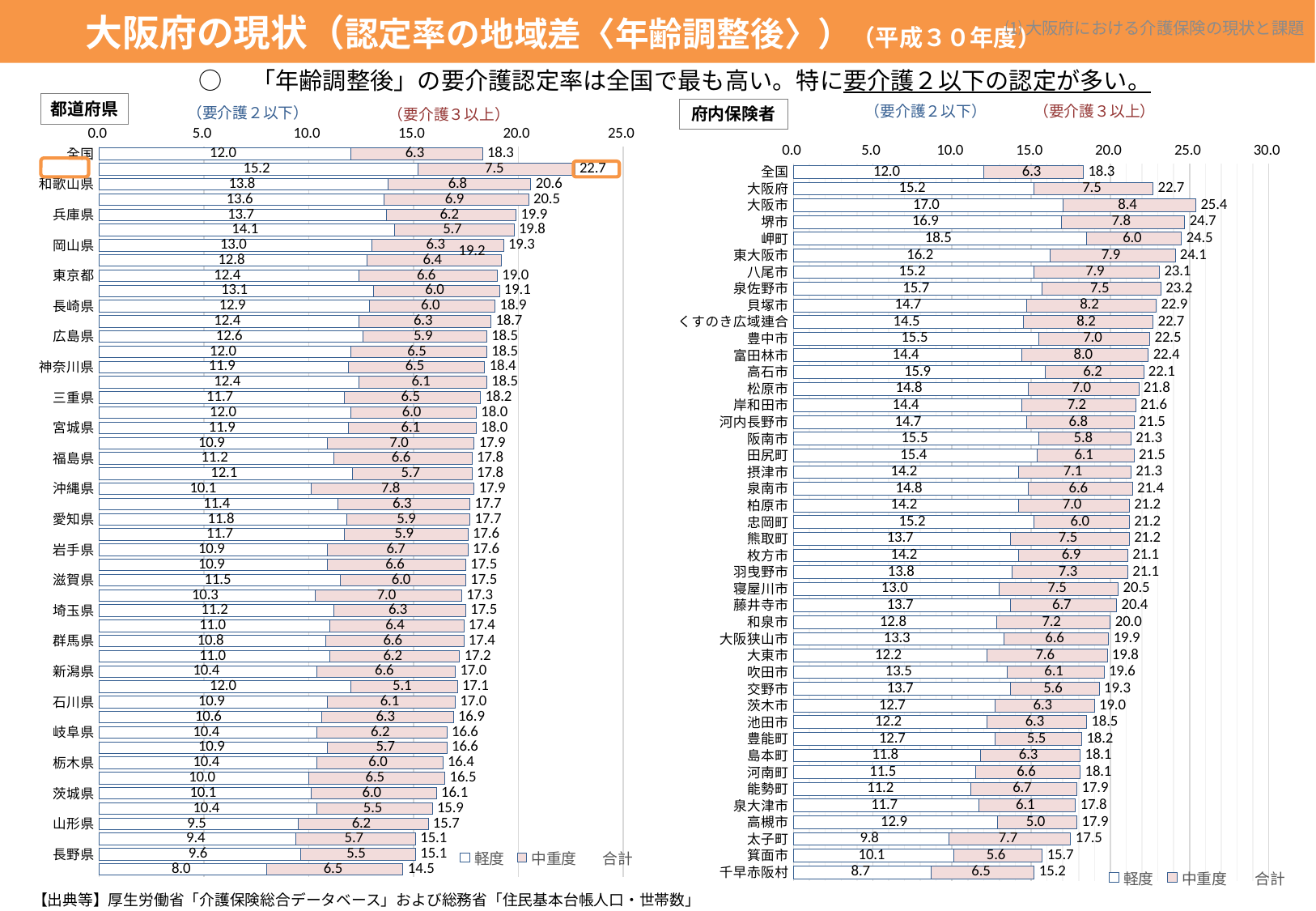

大阪府の現状（認定率の地域差〈年齢調整後〉）（平成３０年度）
⑴大阪府における介護保険の現状と課題
○　「年齢調整後」の要介護認定率は全国で最も高い。特に要介護２以下の認定が多い。
都道府県
府内保険者
（要介護２以下）
（要介護３以上）
（要介護２以下）
（要介護３以上）

### Chart

| Category | 軽度 | 中重度 | 合計 |
|---|---|---|---|
| 全国 | 12.0 | 6.3 | 18.3 |
| 大阪府 | 15.200000000000001 | 7.5 | 22.700000000000003 |
| 和歌山県 | 13.799999999999999 | 6.800000000000001 | 20.599999999999994 |
| 京都府 | 13.6 | 6.8999999999999995 | 20.5 |
| 兵庫県 | 13.7 | 6.199999999999999 | 19.9 |
| 北海道 | 14.100000000000001 | 5.699999999999999 | 19.800000000000004 |
| 岡山県 | 13.0 | 6.3 | 19.3 |
| 愛媛県 | 12.8 | 6.4 | 19.2 |
| 東京都 | 12.399999999999999 | 6.6 | 18.999999999999996 |
| 福岡県 | 13.1 | 6.0 | 19.099999999999998 |
| 長崎県 | 12.9 | 6.0 | 18.9 |
| 奈良県 | 12.4 | 6.300000000000001 | 18.7 |
| 広島県 | 12.6 | 5.9 | 18.5 |
| 徳島県 | 12.0 | 6.5 | 18.5 |
| 神奈川県 | 11.9 | 6.5 | 18.4 |
| 香川県 | 12.399999999999999 | 6.1 | 18.5 |
| 三重県 | 11.7 | 6.5 | 18.2 |
| 熊本県 | 12.0 | 6.0 | 18.0 |
| 宮城県 | 11.9 | 6.1 | 18.000000000000004 |
| 秋田県 | 10.899999999999999 | 7.0 | 17.9 |
| 福島県 | 11.2 | 6.6 | 17.8 |
| 山口県 | 12.100000000000001 | 5.7 | 17.8 |
| 沖縄県 | 10.1 | 7.8 | 17.9 |
| 千葉県 | 11.399999999999999 | 6.300000000000001 | 17.7 |
| 愛知県 | 11.799999999999999 | 5.9 | 17.7 |
| 島根県 | 11.7 | 5.9 | 17.6 |
| 岩手県 | 10.900000000000002 | 6.699999999999999 | 17.6 |
| 富山県 | 10.899999999999999 | 6.6000000000000005 | 17.499999999999996 |
| 滋賀県 | 11.5 | 6.0 | 17.5 |
| 青森県 | 10.3 | 7.0 | 17.3 |
| 埼玉県 | 11.2 | 6.300000000000001 | 17.5 |
| 鹿児島県 | 10.999999999999998 | 6.3999999999999995 | 17.4 |
| 群馬県 | 10.8 | 6.6 | 17.400000000000002 |
| 鳥取県 | 11.0 | 6.2 | 17.2 |
| 新潟県 | 10.4 | 6.6 | 17.0 |
| 佐賀県 | 12.0 | 5.1000000000000005 | 17.099999999999998 |
| 石川県 | 10.899999999999999 | 6.1 | 17.0 |
| 高知県 | 10.6 | 6.300000000000001 | 16.9 |
| 岐阜県 | 10.4 | 6.199999999999999 | 16.6 |
| 大分県 | 10.9 | 5.699999999999999 | 16.6 |
| 栃木県 | 10.4 | 6.0 | 16.4 |
| 福井県 | 10.0 | 6.5 | 16.5 |
| 茨城県 | 10.1 | 6.0 | 16.1 |
| 静岡県 | 10.399999999999999 | 5.5 | 15.899999999999999 |
| 山形県 | 9.5 | 6.2 | 15.7 |
| 宮崎県 | 9.4 | 5.699999999999999 | 15.100000000000001 |
| 長野県 | 9.6 | 5.5 | 15.1 |
| 山梨県 | 7.999999999999999 | 6.5 | 14.5 |

### Chart

| Category | 軽度 | 中重度 | 合計 |
|---|---|---|---|
| 全国 | 12.0 | 6.3 | 18.3 |
| 大阪府 | 15.200000000000001 | 7.5 | 22.700000000000003 |
| 大阪市 | 17.0 | 8.4 | 25.4 |
| 堺市 | 16.9 | 7.799999999999999 | 24.7 |
| 岬町 | 18.5 | 6.0 | 24.5 |
| 東大阪市 | 16.200000000000003 | 7.8999999999999995 | 24.1 |
| 八尾市 | 15.2 | 7.9 | 23.1 |
| 泉佐野市 | 15.700000000000001 | 7.5 | 23.200000000000003 |
| 貝塚市 | 14.7 | 8.2 | 22.9 |
| くすのき広域連合 | 14.5 | 8.200000000000001 | 22.7 |
| 豊中市 | 15.5 | 7.0 | 22.5 |
| 富田林市 | 14.399999999999999 | 8.0 | 22.4 |
| 高石市 | 15.9 | 6.2 | 22.099999999999998 |
| 松原市 | 14.799999999999999 | 7.0 | 21.799999999999997 |
| 岸和田市 | 14.4 | 7.2 | 21.6 |
| 河内長野市 | 14.7 | 6.8 | 21.5 |
| 阪南市 | 15.5 | 5.8 | 21.299999999999997 |
| 田尻町 | 15.4 | 6.1000000000000005 | 21.5 |
| 摂津市 | 14.2 | 7.1 | 21.3 |
| 泉南市 | 14.8 | 6.6 | 21.4 |
| 柏原市 | 14.2 | 7.0 | 21.200000000000003 |
| 忠岡町 | 15.2 | 6.0 | 21.2 |
| 熊取町 | 13.7 | 7.500000000000001 | 21.2 |
| 枚方市 | 14.200000000000001 | 6.8999999999999995 | 21.1 |
| 羽曳野市 | 13.8 | 7.3 | 21.1 |
| 寝屋川市 | 13.0 | 7.5 | 20.5 |
| 藤井寺市 | 13.7 | 6.699999999999999 | 20.4 |
| 和泉市 | 12.8 | 7.2 | 20.0 |
| 大阪狭山市 | 13.299999999999999 | 6.6000000000000005 | 19.9 |
| 大東市 | 12.2 | 7.6000000000000005 | 19.799999999999997 |
| 吹田市 | 13.5 | 6.1 | 19.6 |
| 交野市 | 13.700000000000001 | 5.6 | 19.300000000000004 |
| 茨木市 | 12.7 | 6.300000000000001 | 19.0 |
| 池田市 | 12.200000000000001 | 6.300000000000001 | 18.5 |
| 豊能町 | 12.7 | 5.5 | 18.2 |
| 島本町 | 11.8 | 6.300000000000001 | 18.1 |
| 河南町 | 11.5 | 6.6 | 18.1 |
| 能勢町 | 11.200000000000001 | 6.7 | 17.9 |
| 泉大津市 | 11.700000000000001 | 6.1 | 17.800000000000004 |
| 高槻市 | 12.899999999999999 | 5.0 | 17.9 |
| 太子町 | 9.8 | 7.7 | 17.5 |
| 箕面市 | 10.100000000000001 | 5.6000000000000005 | 15.700000000000001 |
| 千早赤阪村 | 8.7 | 6.5 | 15.2 |

【出典等】厚生労働省「介護保険総合データベース」および総務省「住民基本台帳人口・世帯数」